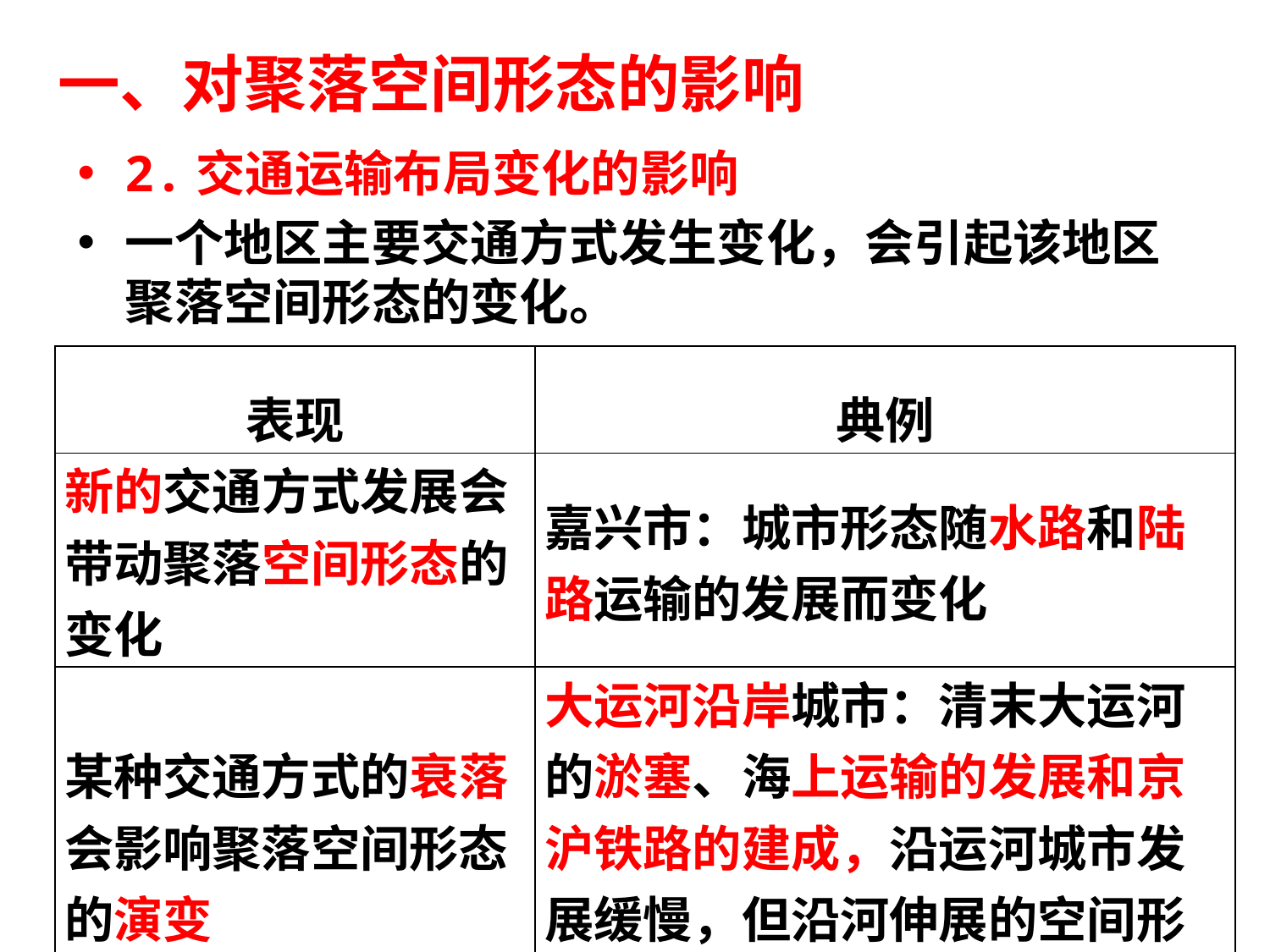

# 一、对聚落空间形态的影响
2.交通运输布局变化的影响
一个地区主要交通方式发生变化，会引起该地区聚落空间形态的变化。

| 表现 | 典例 |
| --- | --- |
| 新的交通方式发展会带动聚落空间形态的变化 | 嘉兴市：城市形态随水路和陆路运输的发展而变化 |
| 某种交通方式的衰落会影响聚落空间形态的演变 | 大运河沿岸城市：清末大运河的淤塞、海上运输的发展和京沪铁路的建成，沿运河城市发展缓慢，但沿河伸展的空间形态基本保持不变 |